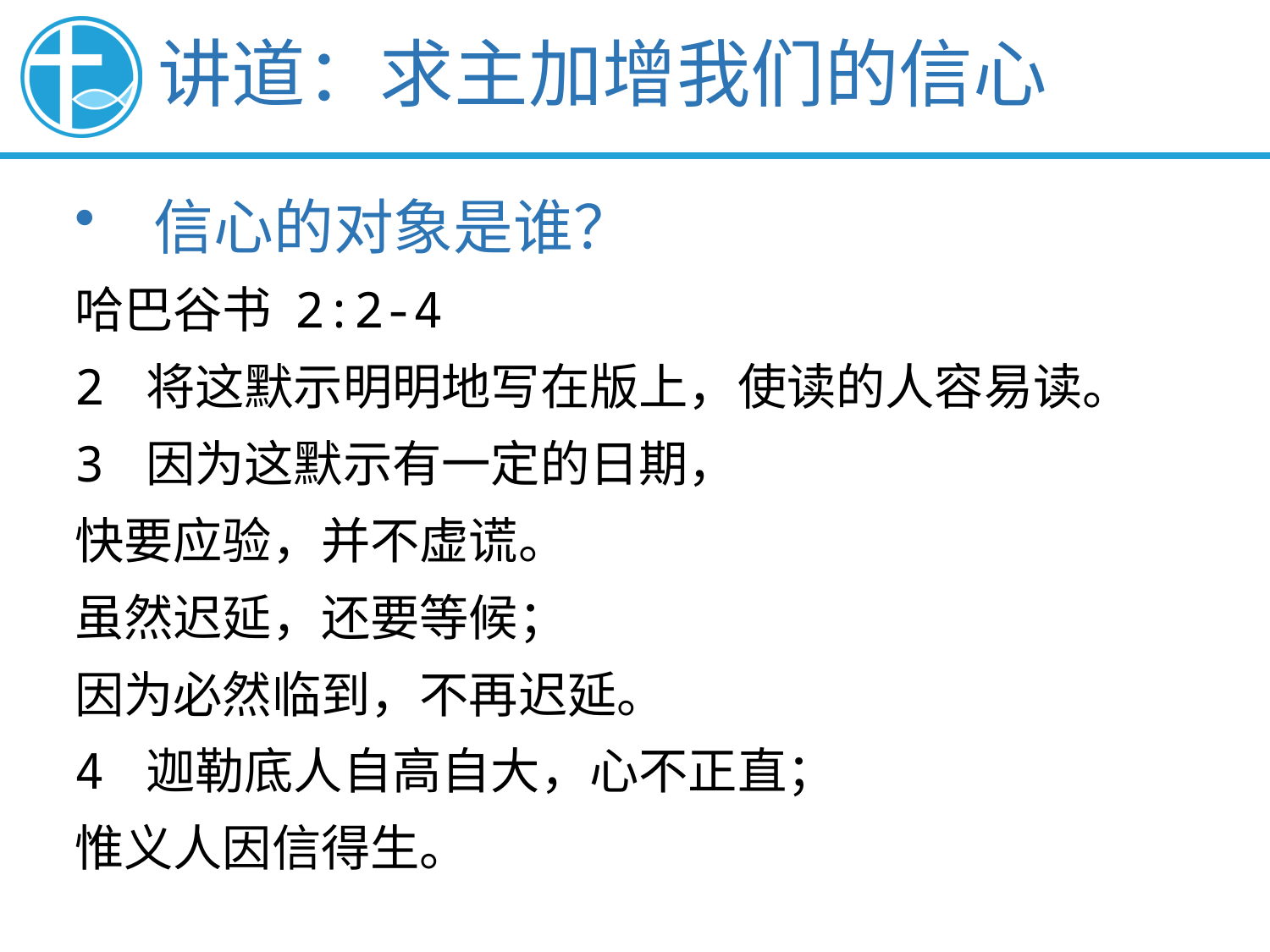

讲道：求主加增我们的信心
信心的对象是谁？
哈巴谷书 2:2-4
2 将这默示明明地写在版上，使读的人容易读。
3 因为这默示有一定的日期，
快要应验，并不虚谎。
虽然迟延，还要等候；
因为必然临到，不再迟延。
4 迦勒底人自高自大，心不正直；
惟义人因信得生。